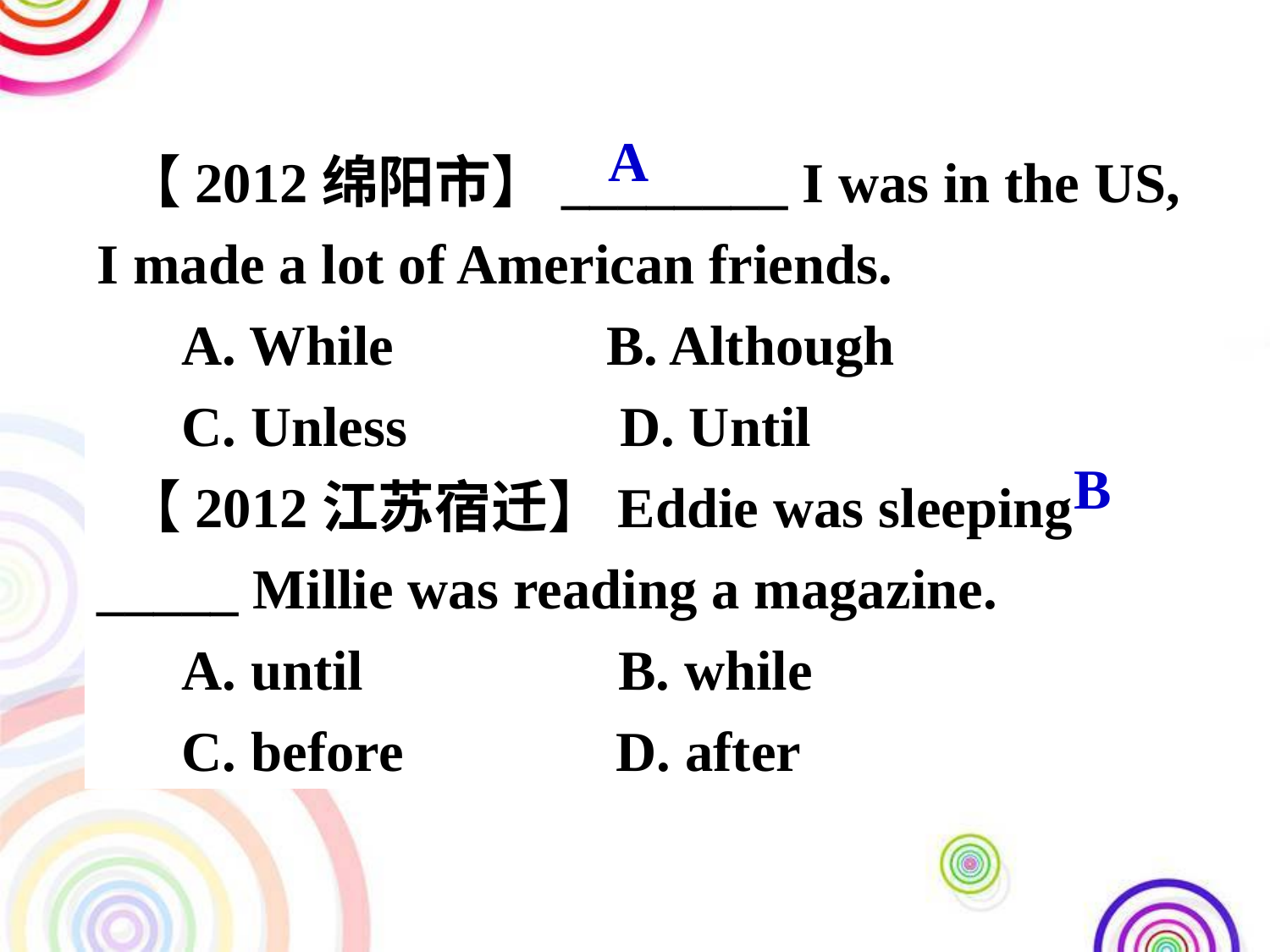

A
【2012绵阳市】________ I was in the US, I made a lot of American friends.
    A. While               B. Although
    C. Unless               D. Until
【2012江苏宿迁】Eddie was sleeping _____ Millie was reading a magazine.
    A. until                  B. while
    C. before               D. after
B